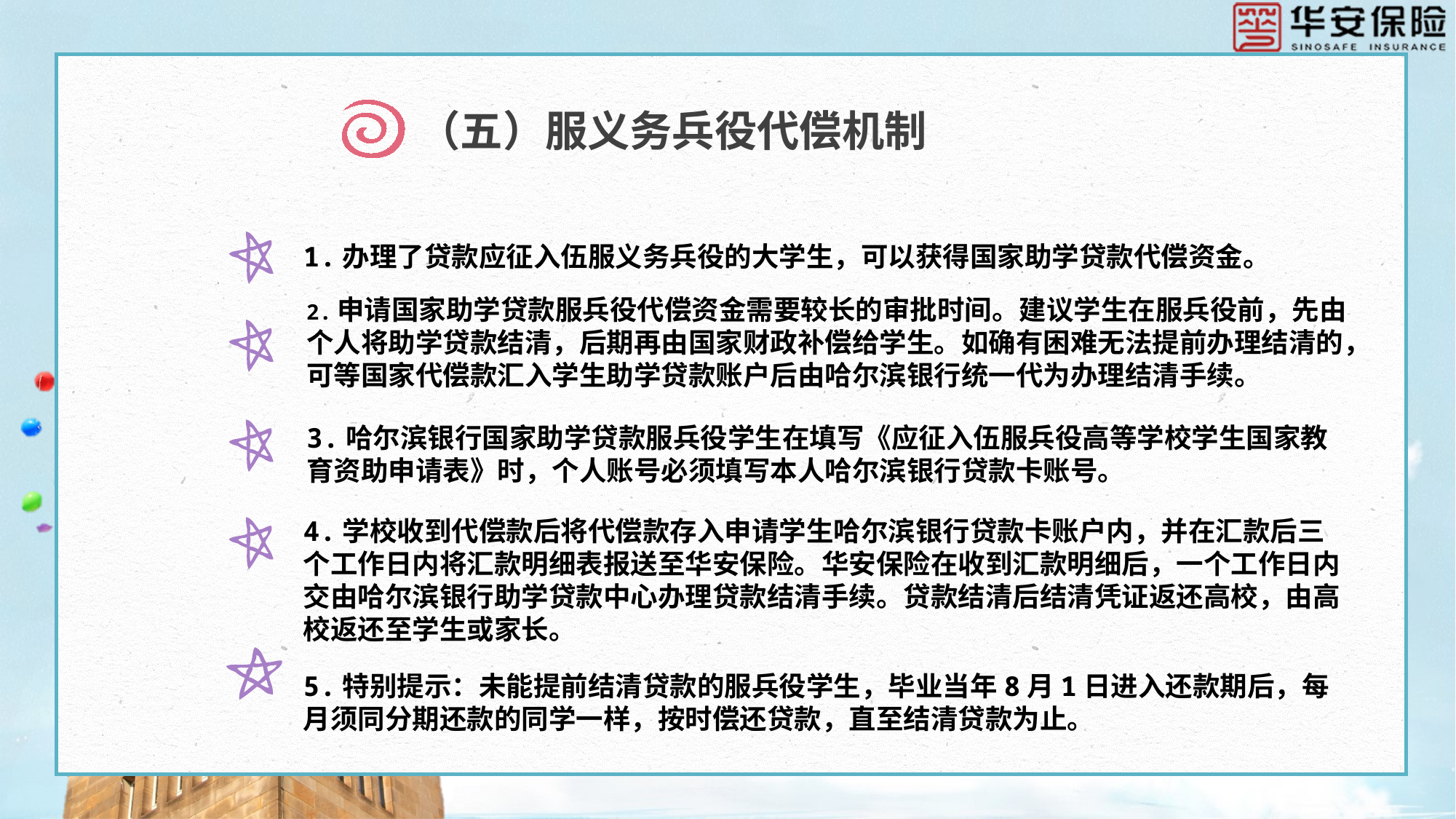

（五）服义务兵役代偿机制

1.办理了贷款应征入伍服义务兵役的大学生，可以获得国家助学贷款代偿资金。
2.申请国家助学贷款服兵役代偿资金需要较长的审批时间。建议学生在服兵役前，先由个人将助学贷款结清，后期再由国家财政补偿给学生。如确有困难无法提前办理结清的，可等国家代偿款汇入学生助学贷款账户后由哈尔滨银行统一代为办理结清手续。

3.哈尔滨银行国家助学贷款服兵役学生在填写《应征入伍服兵役高等学校学生国家教育资助申请表》时，个人账号必须填写本人哈尔滨银行贷款卡账号。

4.学校收到代偿款后将代偿款存入申请学生哈尔滨银行贷款卡账户内，并在汇款后三个工作日内将汇款明细表报送至华安保险。华安保险在收到汇款明细后，一个工作日内交由哈尔滨银行助学贷款中心办理贷款结清手续。贷款结清后结清凭证返还高校，由高校返还至学生或家长。

5.特别提示：未能提前结清贷款的服兵役学生，毕业当年8月1日进入还款期后，每月须同分期还款的同学一样，按时偿还贷款，直至结清贷款为止。